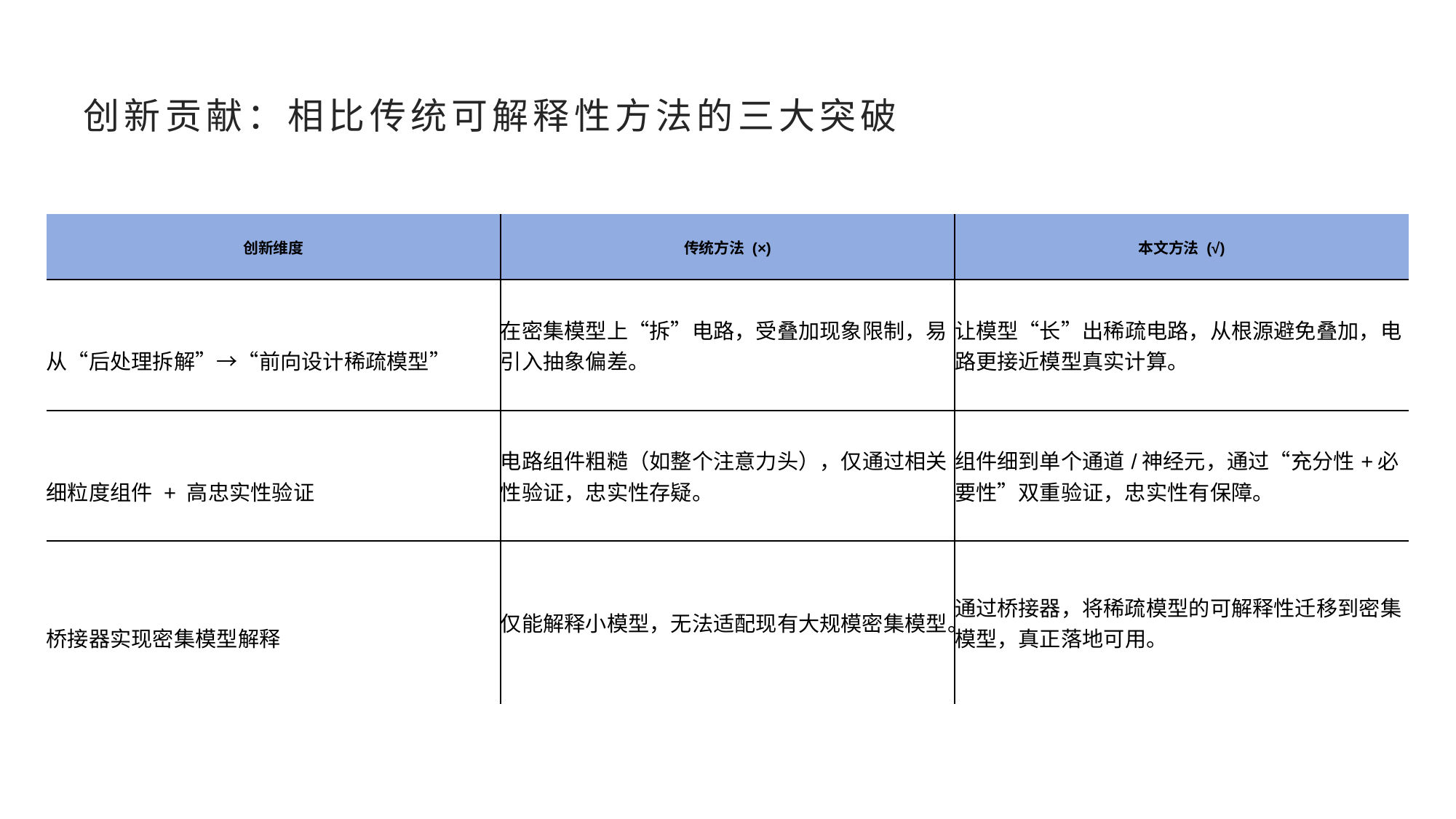

# 创新贡献：相比传统可解释性方法的三大突破
| 创新维度 | 传统方法 (×) | 本文方法 (√) |
| --- | --- | --- |
| 从“后处理拆解”→“前向设计稀疏模型” | 在密集模型上“拆”电路，受叠加现象限制，易引入抽象偏差。 | 让模型“长”出稀疏电路，从根源避免叠加，电路更接近模型真实计算。 |
| 细粒度组件 + 高忠实性验证 | 电路组件粗糙（如整个注意力头），仅通过相关性验证，忠实性存疑。 | 组件细到单个通道/神经元，通过“充分性+必要性”双重验证，忠实性有保障。 |
| 桥接器实现密集模型解释 | 仅能解释小模型，无法适配现有大规模密集模型。 | 通过桥接器，将稀疏模型的可解释性迁移到密集模型，真正落地可用。 |